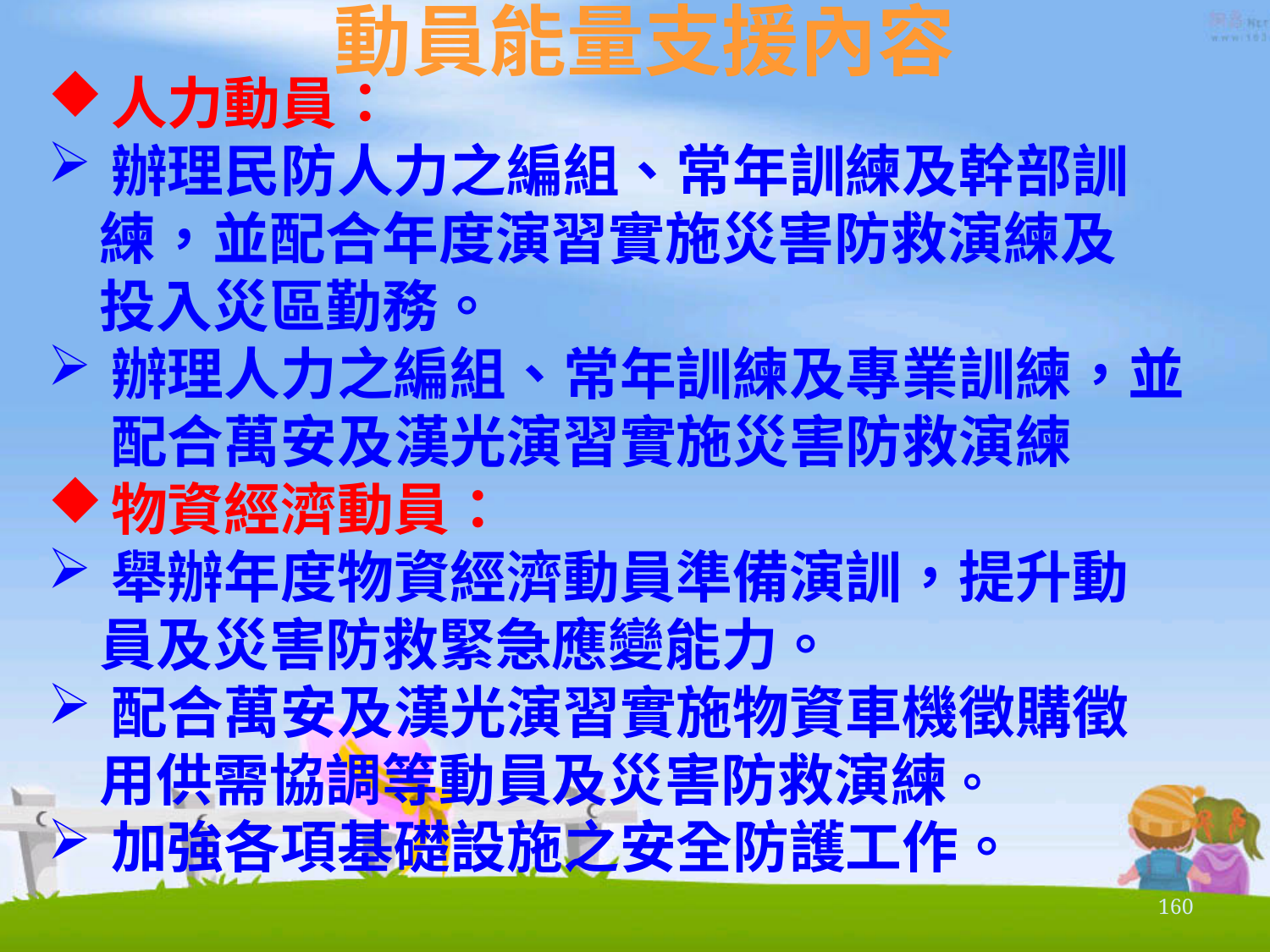

# 動員能量支援內容
人力動員：
辦理民防人力之編組、常年訓練及幹部訓
   練，並配合年度演習實施災害防救演練及
   投入災區勤務。
辦理人力之編組、常年訓練及專業訓練，並配合萬安及漢光演習實施災害防救演練
物資經濟動員：
舉辦年度物資經濟動員準備演訓，提升動
   員及災害防救緊急應變能力。
配合萬安及漢光演習實施物資車機徵購徵
   用供需協調等動員及災害防救演練。
加強各項基礎設施之安全防護工作。

160